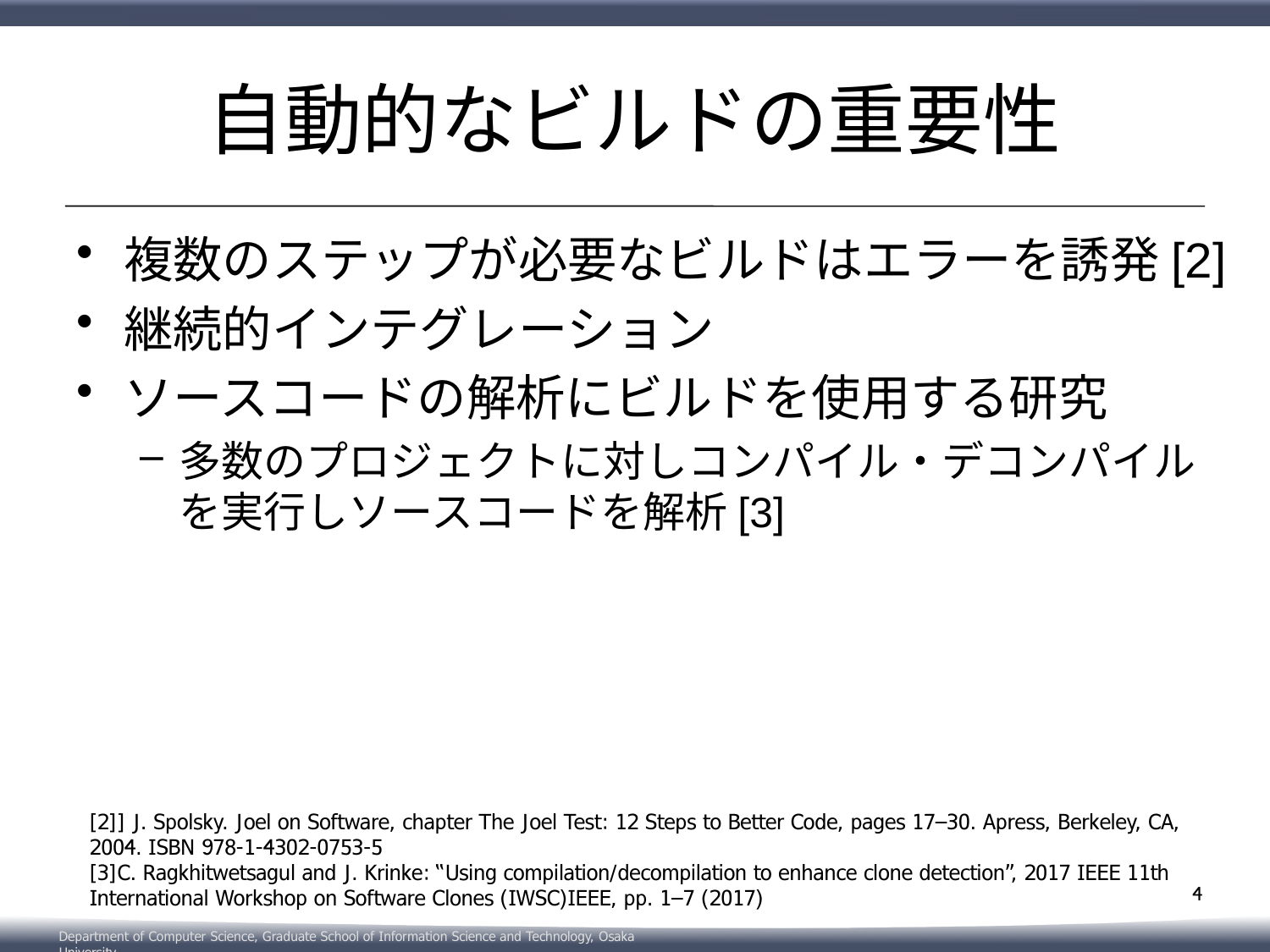

# 自動的なビルドの重要性
複数のステップが必要なビルドはエラーを誘発[2]
継続的インテグレーション
ソースコードの解析にビルドを使用する研究
多数のプロジェクトに対しコンパイル・デコンパイルを実行しソースコードを解析[3]

[2]] J. Spolsky. Joel on Software, chapter The Joel Test: 12 Steps to Better Code, pages 17–30. Apress, Berkeley, CA, 2004. ISBN 978-1-4302-0753-5
[3]C. Ragkhitwetsagul and J. Krinke: “Using compilation/decompilation to enhance clone detection”, 2017 IEEE 11th International Workshop on Software Clones (IWSC)IEEE, pp. 1–7 (2017)
4